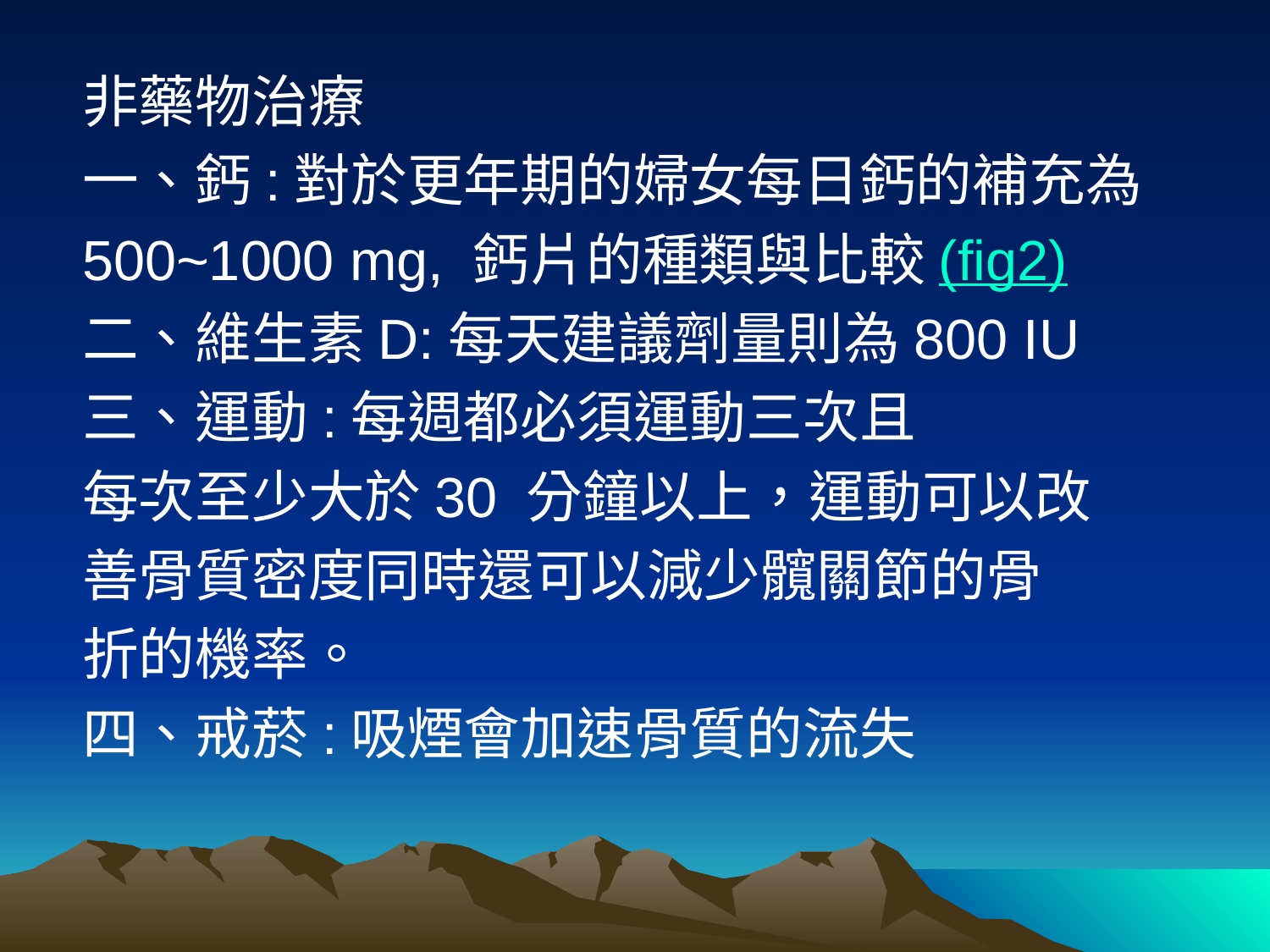

非藥物治療
一、鈣:對於更年期的婦女每日鈣的補充為
500~1000 mg, 鈣片的種類與比較(fig2)
二、維生素D:每天建議劑量則為800 IU
三、運動:每週都必須運動三次且
每次至少大於30 分鐘以上，運動可以改
善骨質密度同時還可以減少髖關節的骨
折的機率。
四、戒菸:吸煙會加速骨質的流失